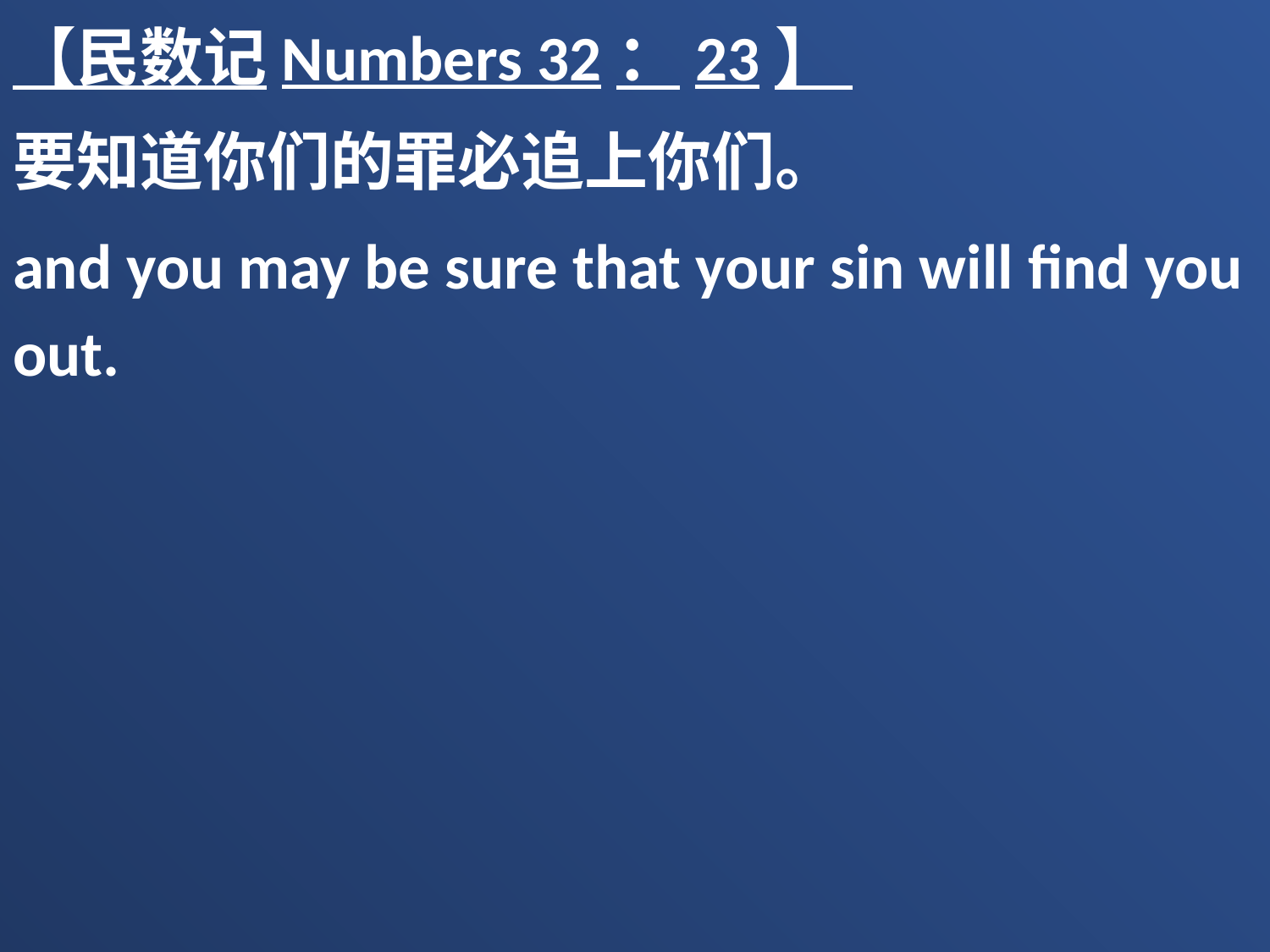

【民数记Numbers 32：23】
要知道你们的罪必追上你们。
and you may be sure that your sin will find you out.